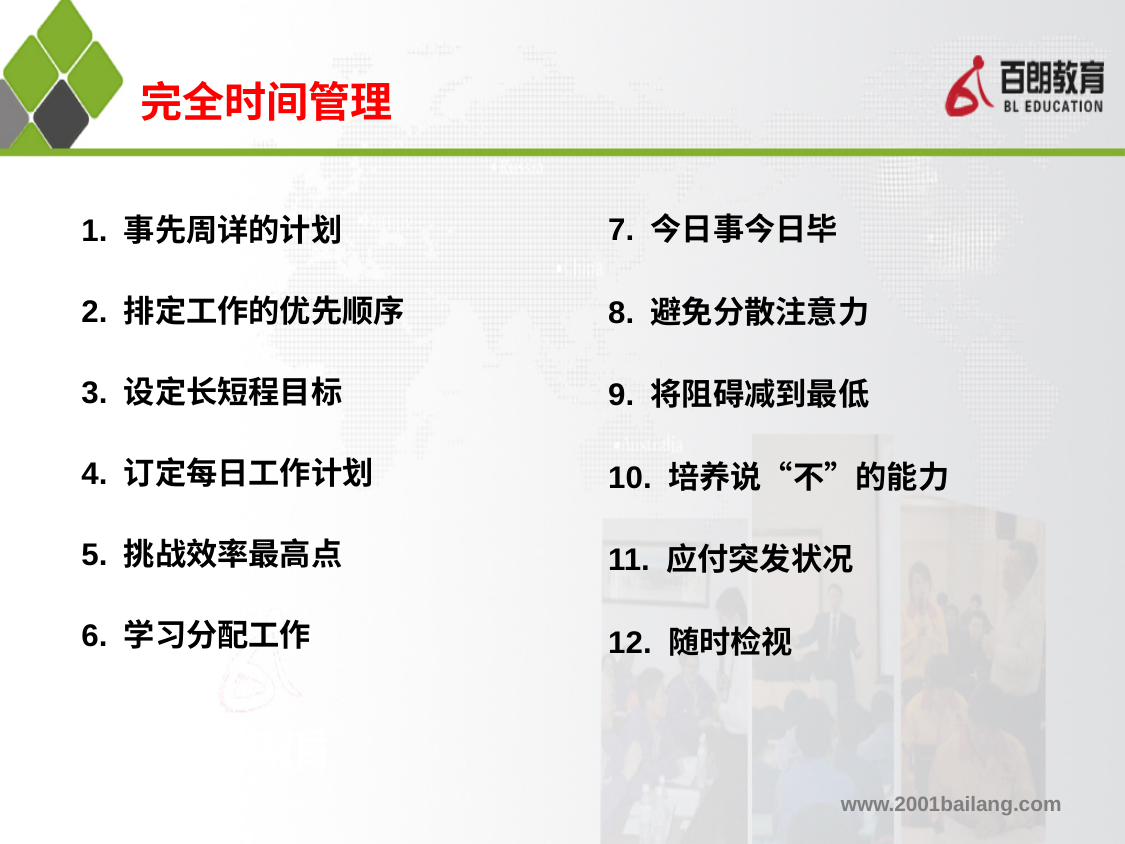

# 完全时间管理
1. 事先周详的计划
2. 排定工作的优先顺序
3. 设定长短程目标
4. 订定每日工作计划
5. 挑战效率最高点
6. 学习分配工作
7. 今日事今日毕
8. 避免分散注意力
9. 将阻碍减到最低
10. 培养说“不”的能力
11. 应付突发状况
12. 随时检视